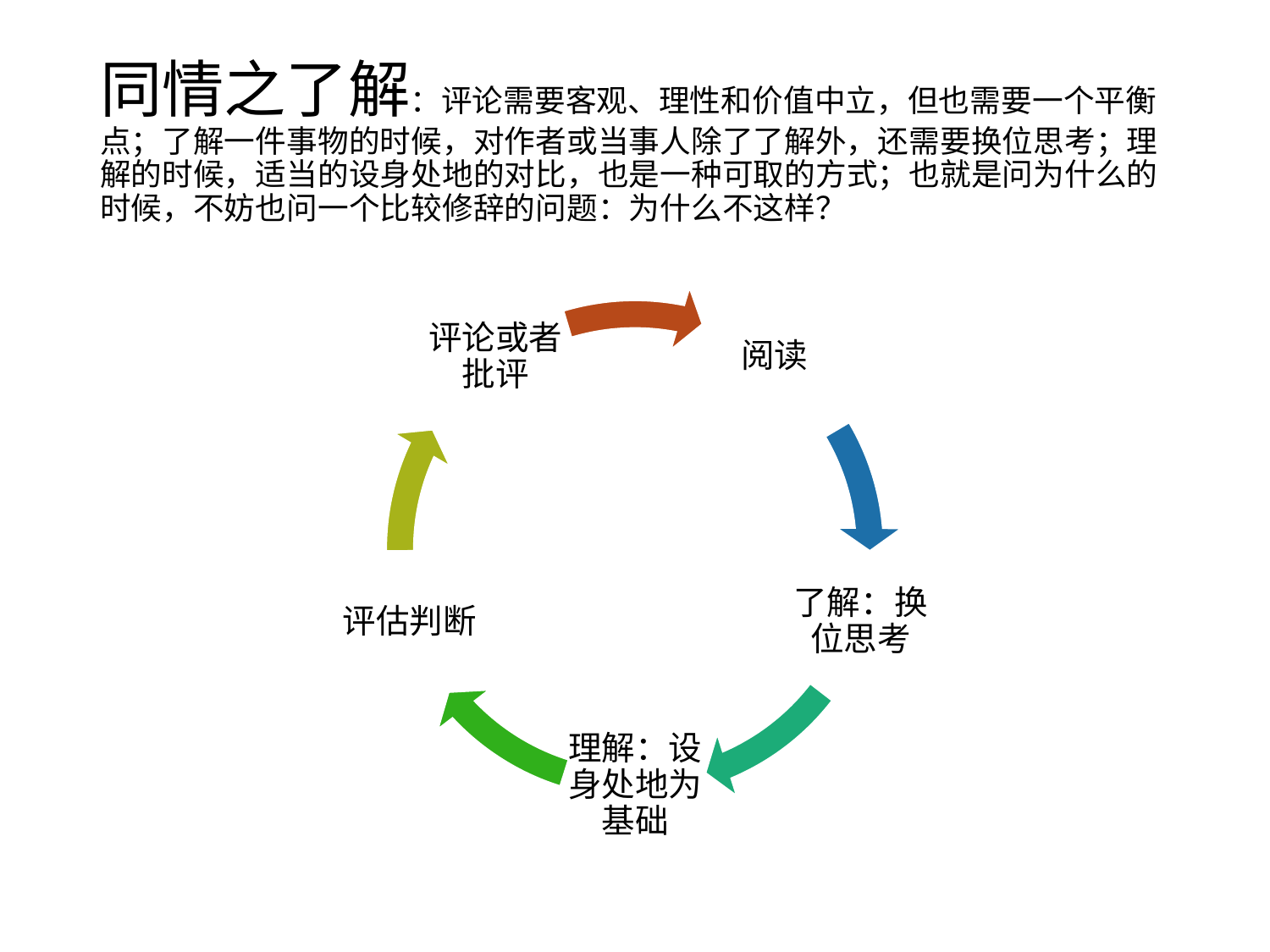

# 同情之了解：评论需要客观、理性和价值中立，但也需要一个平衡点；了解一件事物的时候，对作者或当事人除了了解外，还需要换位思考；理解的时候，适当的设身处地的对比，也是一种可取的方式；也就是问为什么的时候，不妨也问一个比较修辞的问题：为什么不这样？
阅读
了解：换位思考
理解：设身处地为基础
评估判断
评论或者批评